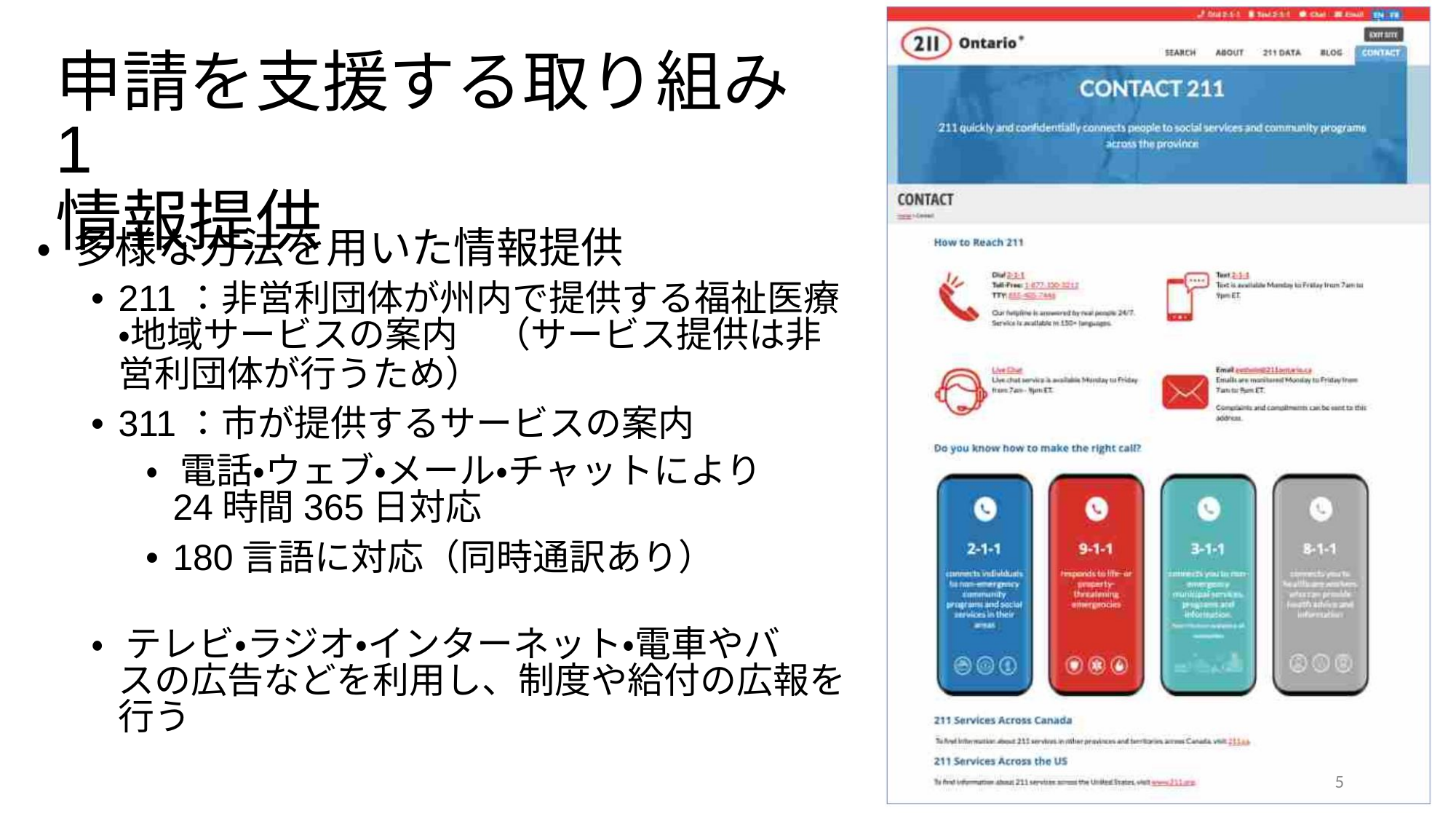

申請を支援する取り組み　1
情報提供
• 多様な方法を用いた情報提供
• 211：非営利団体が州内で提供する福祉医療
・地域サービスの案内　（サービス提供は非
営利団体が行うため）
• 311：市が提供するサービスの案内
• 電話・ウェブ・メール・チャットにより
24時間365日対応
• 180言語に対応（同時通訳あり）
• テレビ・ラジオ・インターネット・電車やバ
スの広告などを利用し、制度や給付の広報を行う
5